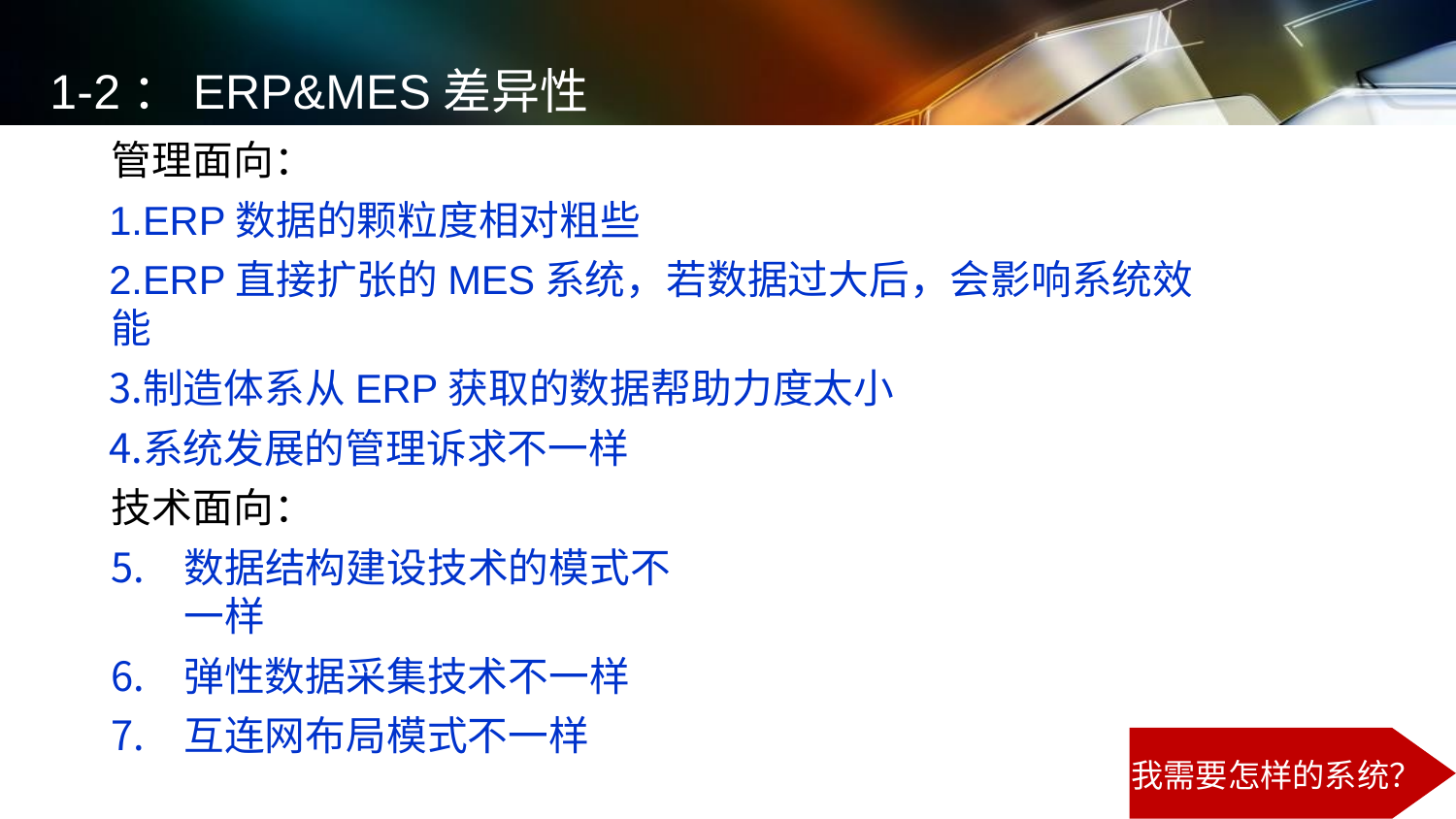

# 1-2：ERP&MES差异性分析
管理面向：
ERP数据的颗粒度相对粗些
ERP直接扩张的MES系统，若数据过大后，会影响系统效能
制造体系从ERP获取的数据帮助力度太小
系统发展的管理诉求不一样 技术面向：
数据结构建设技术的模式不一样
弹性数据采集技术不一样
互连网布局模式不一样

我需要怎样的系统？